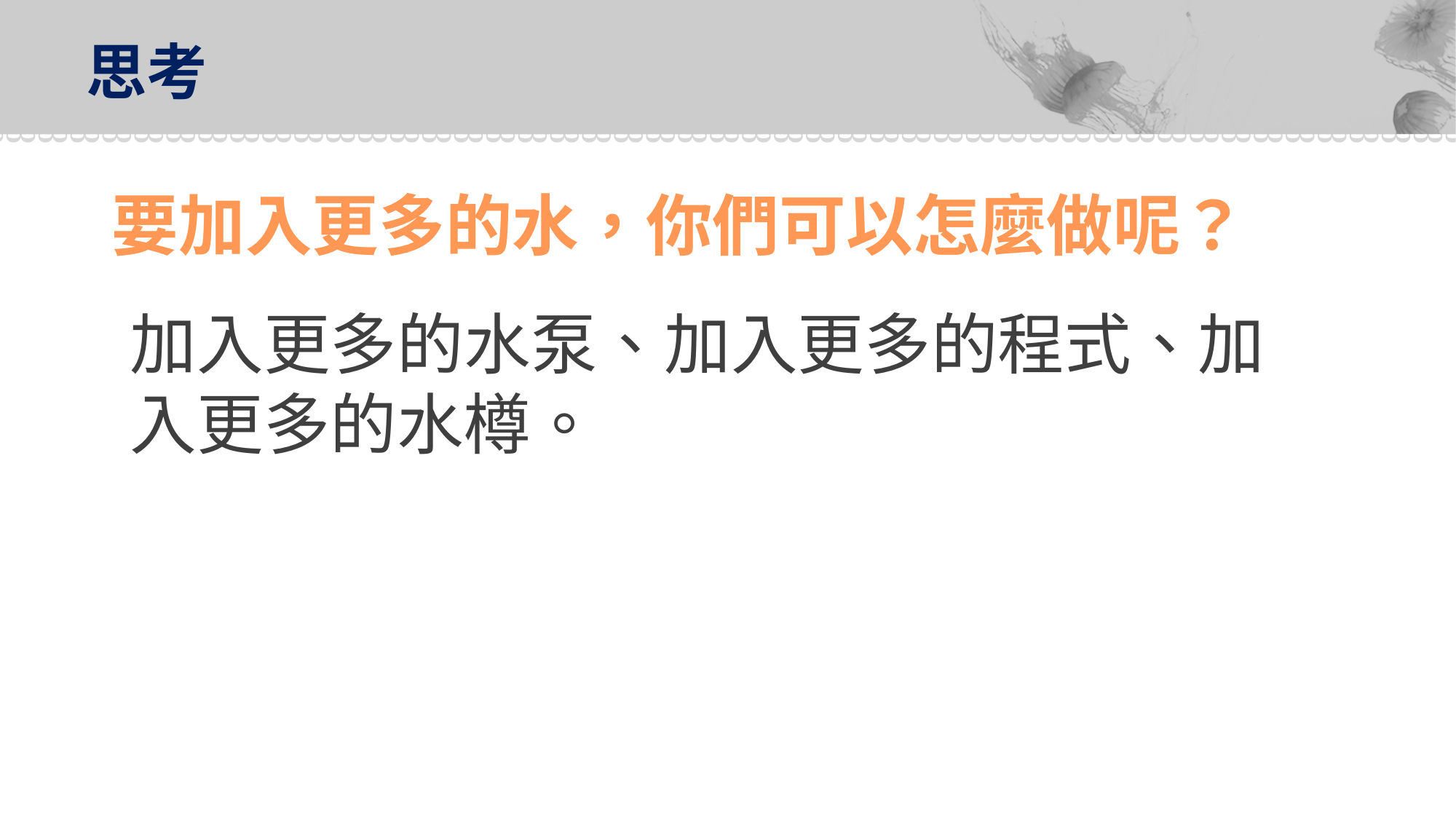

# 思考
要加入更多的水，你們可以怎麼做呢？

加入更多的水泵、加入更多的程式、加入更多的水樽。